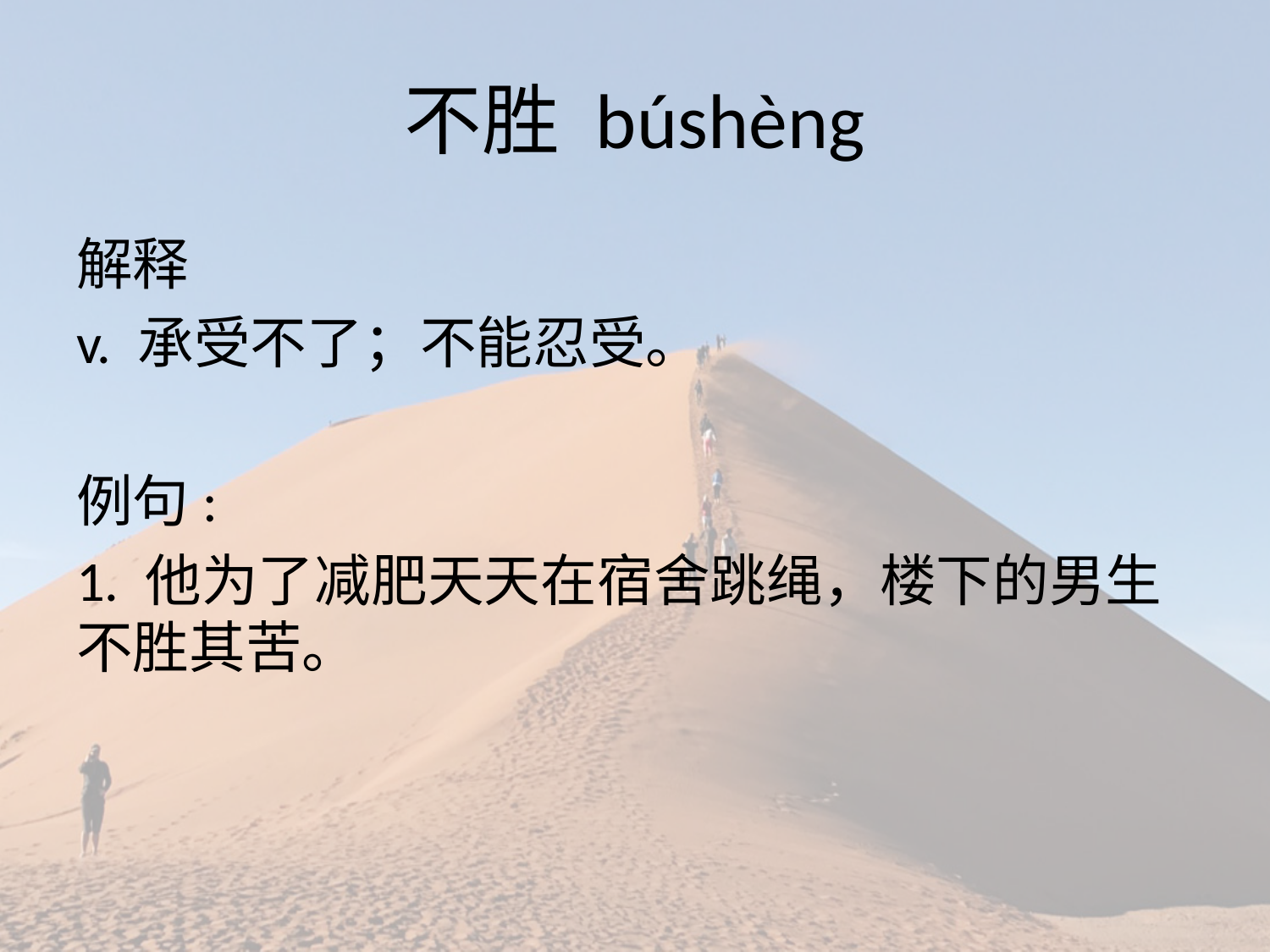

# 不胜 búshèng
解释
v. 承受不了；不能忍受。

例句:
1. 他为了减肥天天在宿舍跳绳，楼下的男生不胜其苦。